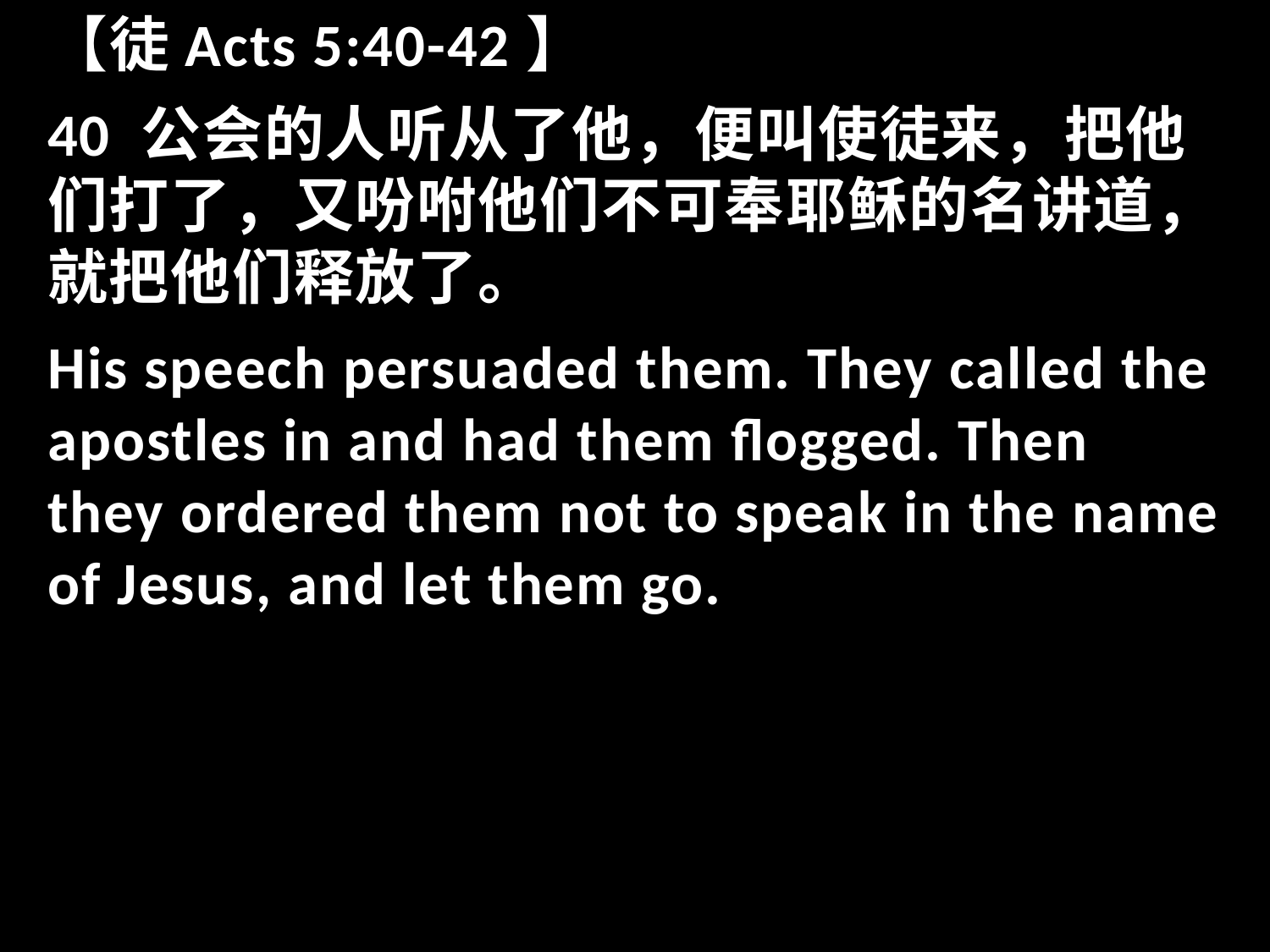

【徒Acts 5:40-42】
40 公会的人听从了他，便叫使徒来，把他们打了，又吩咐他们不可奉耶稣的名讲道，就把他们释放了。
His speech persuaded them. They called the apostles in and had them flogged. Then they ordered them not to speak in the name of Jesus, and let them go.